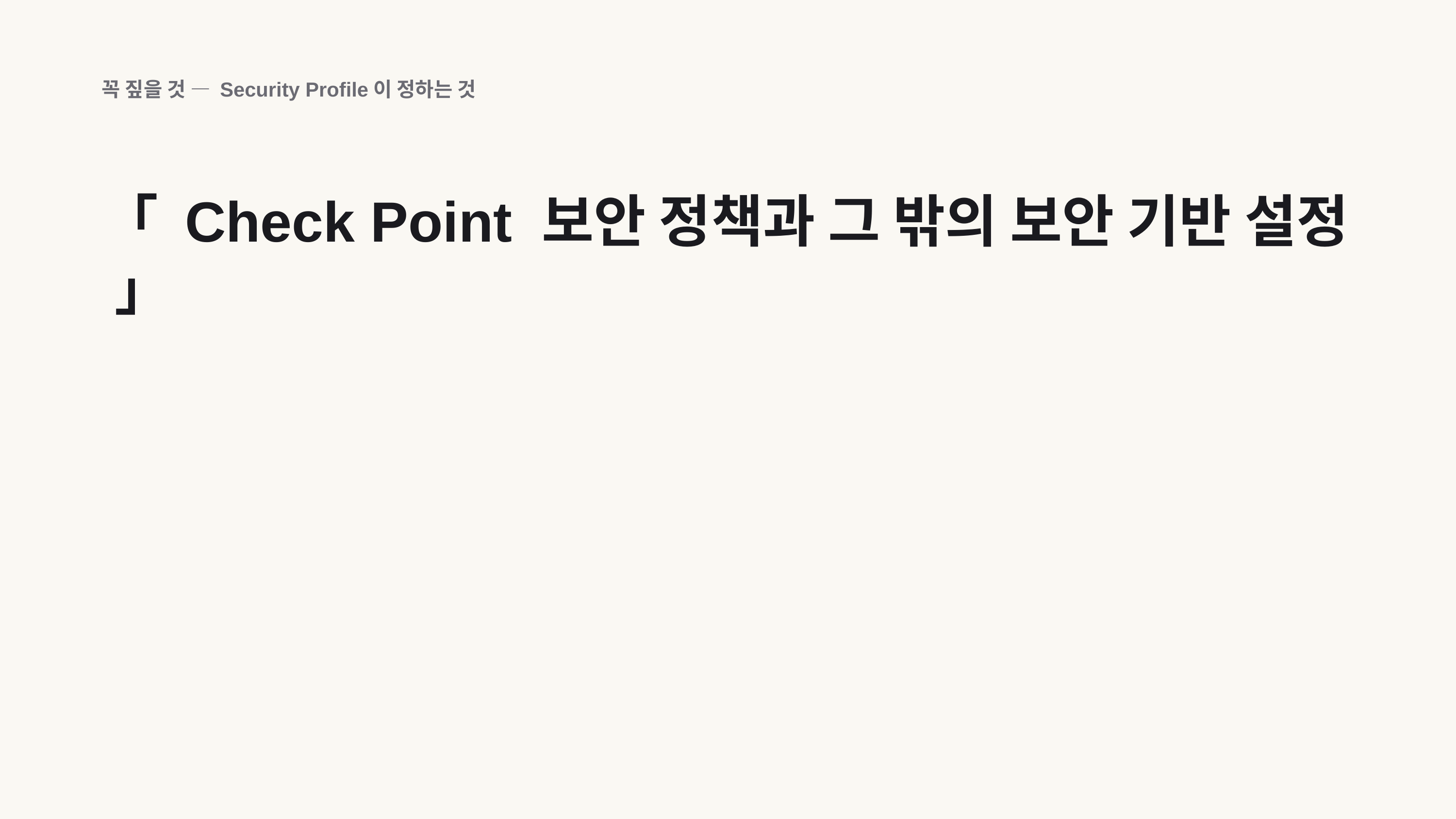

꼭 짚을 것 — Security Profile이 정하는 것
「 Check Point 보안 정책과 그 밖의 보안 기반 설정 」